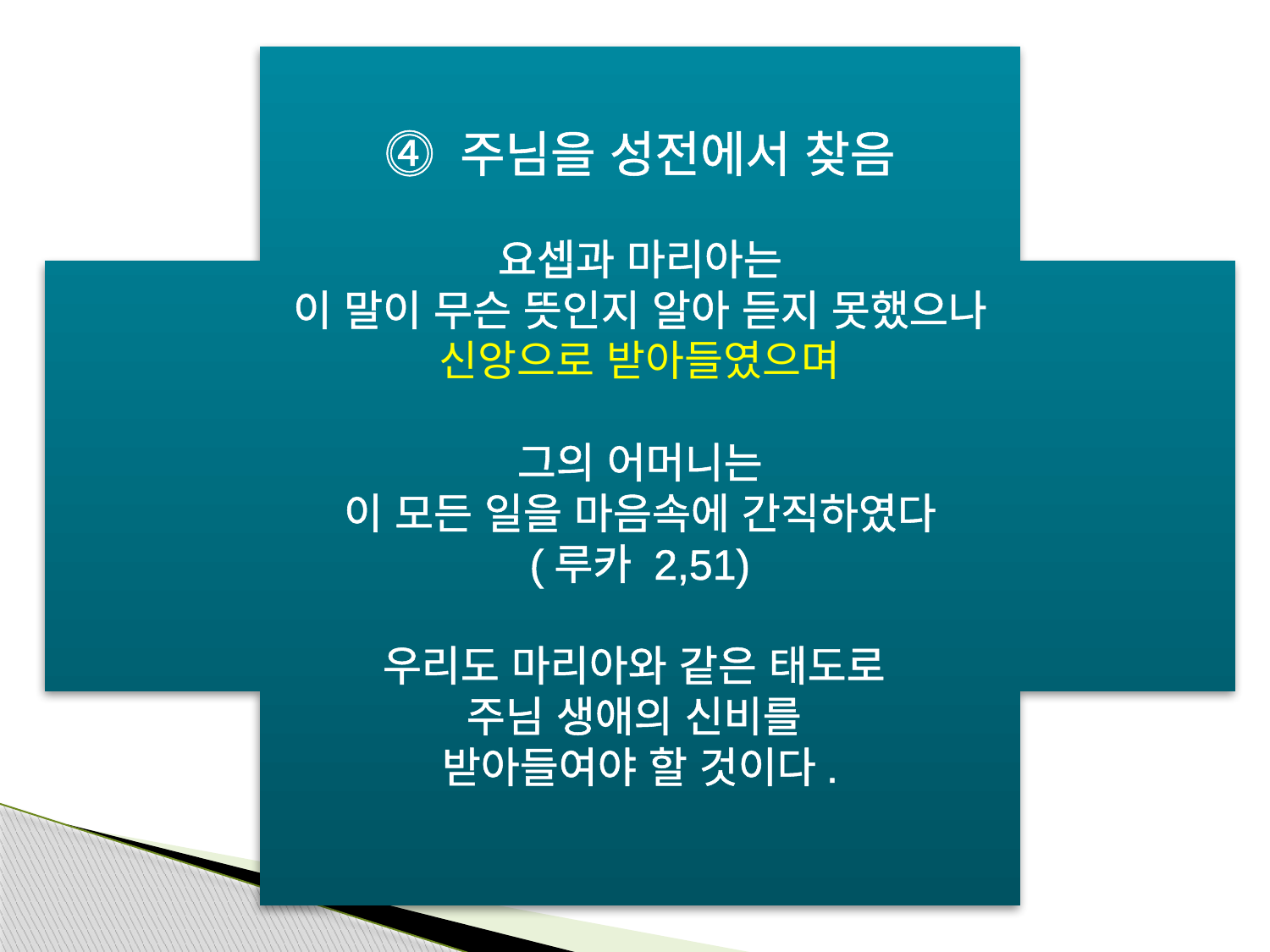

⓸ 주님을 성전에서 찾음

요셉과 마리아는
이 말이 무슨 뜻인지 알아 듣지 못했으나
신앙으로 받아들였으며

그의 어머니는
이 모든 일을 마음속에 간직하였다
(루카 2,51)

우리도 마리아와 같은 태도로
주님 생애의 신비를
받아들여야 할 것이다.